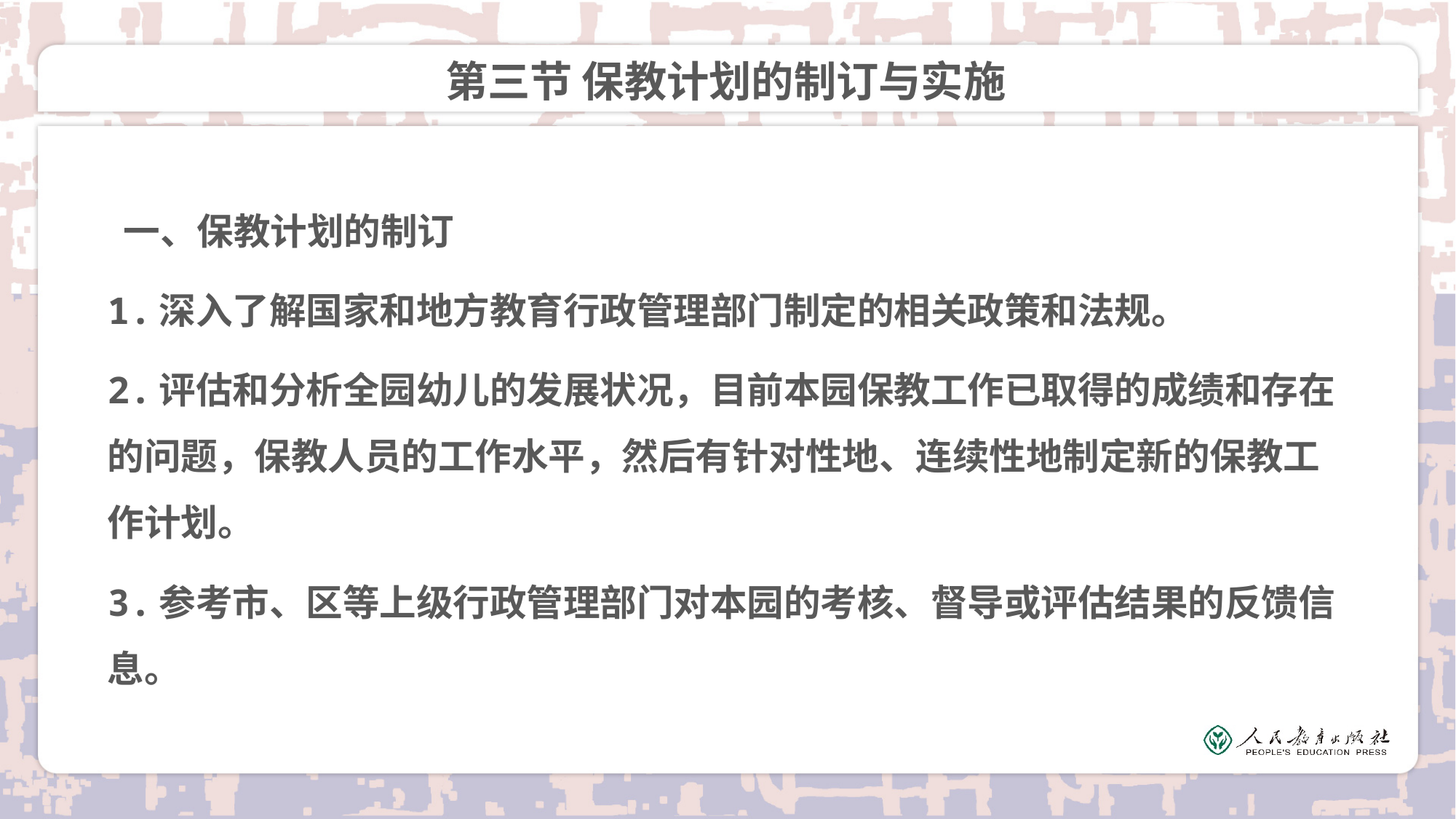

# 第三节 保教计划的制订与实施
 一、保教计划的制订
1.深入了解国家和地方教育行政管理部门制定的相关政策和法规。
2.评估和分析全园幼儿的发展状况，目前本园保教工作已取得的成绩和存在的问题，保教人员的工作水平，然后有针对性地、连续性地制定新的保教工作计划。
3.参考市、区等上级行政管理部门对本园的考核、督导或评估结果的反馈信息。